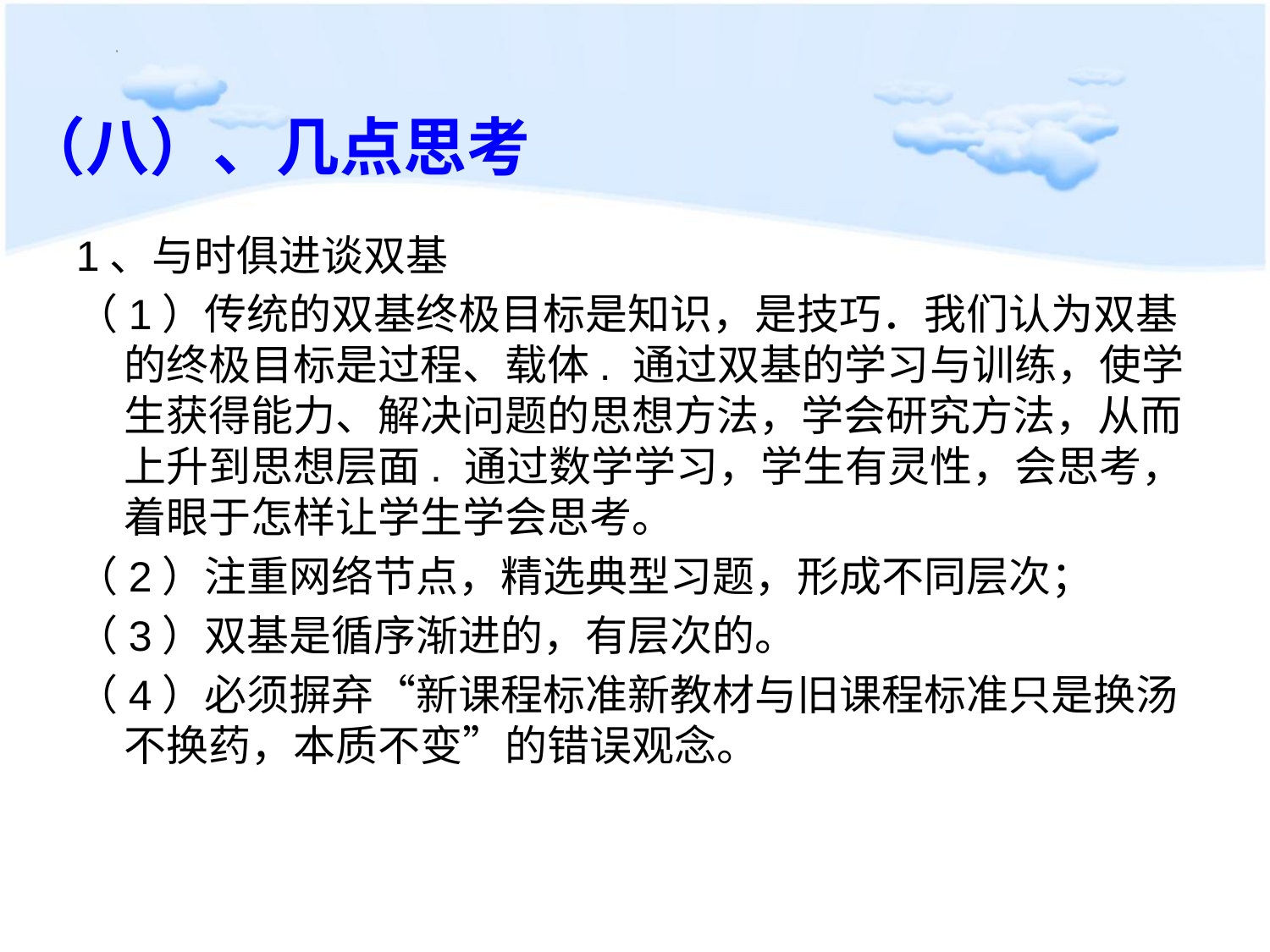

# （八）、几点思考
1、与时俱进谈双基
（1）传统的双基终极目标是知识，是技巧．我们认为双基的终极目标是过程、载体. 通过双基的学习与训练，使学生获得能力、解决问题的思想方法，学会研究方法，从而上升到思想层面. 通过数学学习，学生有灵性，会思考，着眼于怎样让学生学会思考。
（2）注重网络节点，精选典型习题，形成不同层次；
（3）双基是循序渐进的，有层次的。
（4）必须摒弃“新课程标准新教材与旧课程标准只是换汤不换药，本质不变”的错误观念。